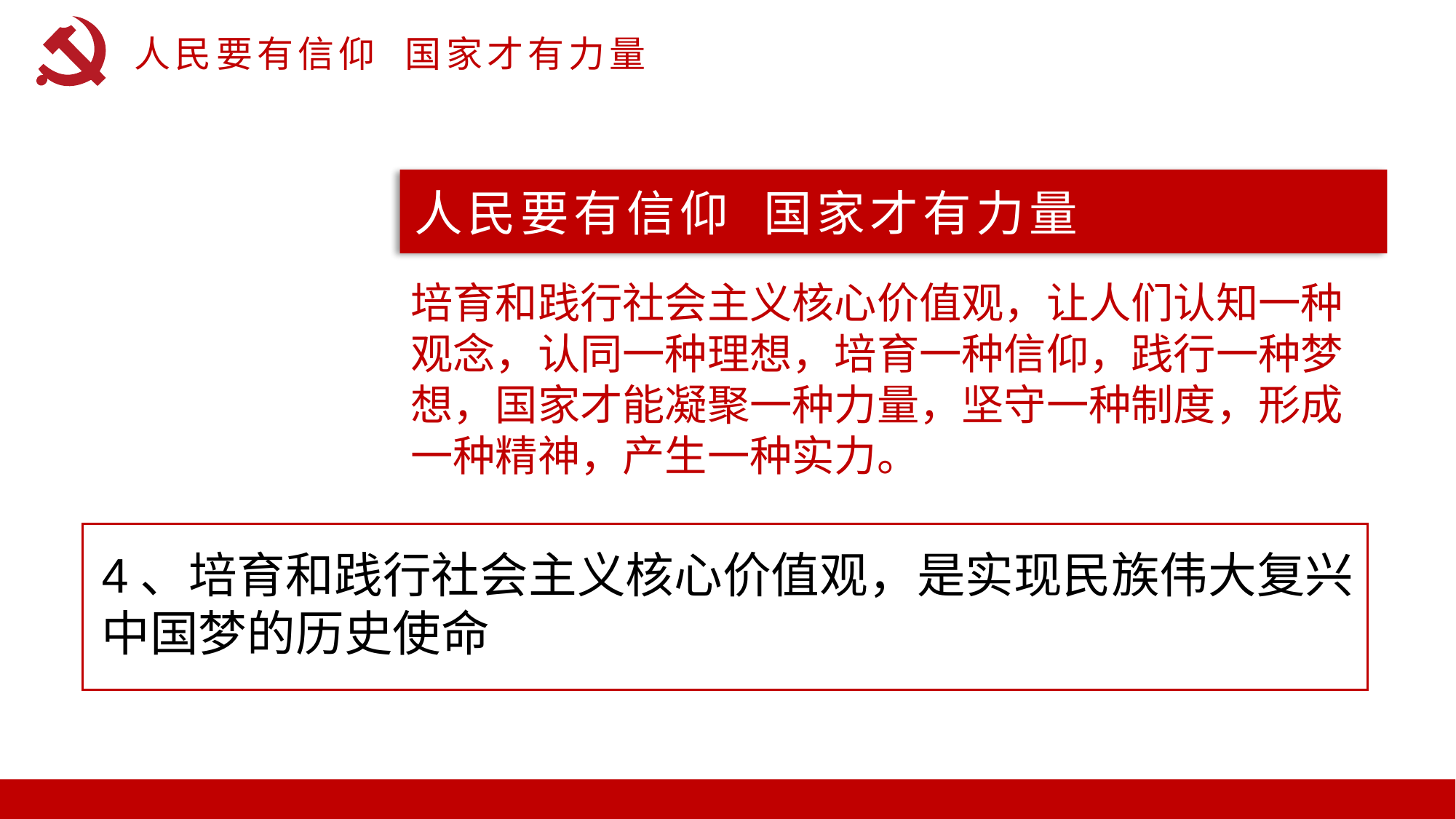

人民要有信仰  国家才有力量

人民要有信仰  国家才有力量
培育和践行社会主义核心价值观，让人们认知一种观念，认同一种理想，培育一种信仰，践行一种梦想，国家才能凝聚一种力量，坚守一种制度，形成一种精神，产生一种实力。

4、培育和践行社会主义核心价值观，是实现民族伟大复兴中国梦的历史使命